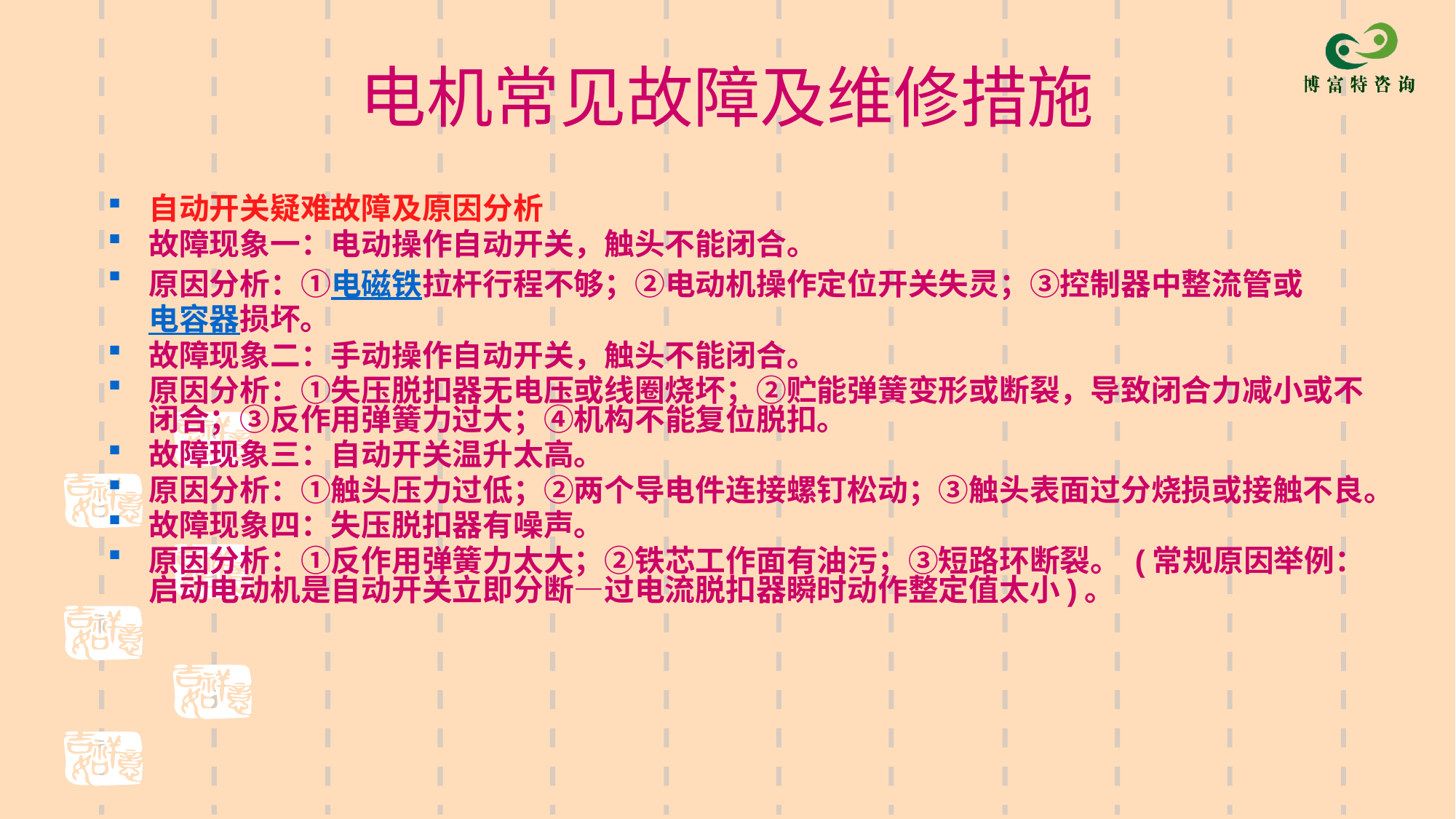

# 电机常见故障及维修措施
自动开关疑难故障及原因分析
故障现象一：电动操作自动开关，触头不能闭合。
原因分析：①电磁铁拉杆行程不够；②电动机操作定位开关失灵；③控制器中整流管或电容器损坏。
故障现象二：手动操作自动开关，触头不能闭合。
原因分析：①失压脱扣器无电压或线圈烧坏；②贮能弹簧变形或断裂，导致闭合力减小或不闭合；③反作用弹簧力过大；④机构不能复位脱扣。
故障现象三：自动开关温升太高。
原因分析：①触头压力过低；②两个导电件连接螺钉松动；③触头表面过分烧损或接触不良。
故障现象四：失压脱扣器有噪声。
原因分析：①反作用弹簧力太大；②铁芯工作面有油污；③短路环断裂。 (常规原因举例：启动电动机是自动开关立即分断—过电流脱扣器瞬时动作整定值太小)。